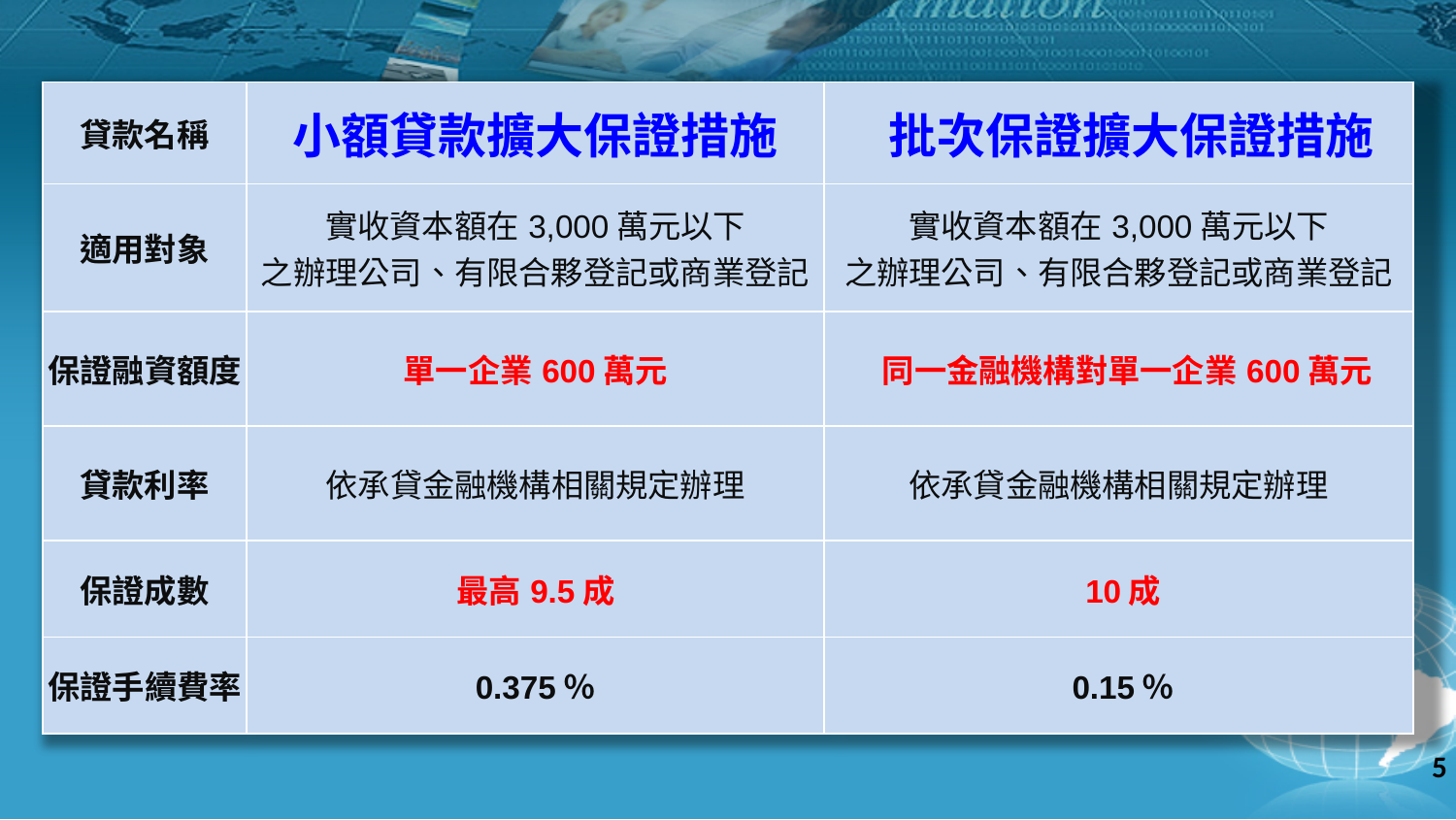

| 貸款名稱 | 小額貸款擴大保證措施 | 批次保證擴大保證措施 |
| --- | --- | --- |
| 適用對象 | 實收資本額在3,000萬元以下 之辦理公司、有限合夥登記或商業登記 | 實收資本額在3,000萬元以下 之辦理公司、有限合夥登記或商業登記 |
| 保證融資額度 | 單一企業600萬元 | 同一金融機構對單一企業600萬元 |
| 貸款利率 | 依承貸金融機構相關規定辦理 | 依承貸金融機構相關規定辦理 |
| 保證成數 | 最高9.5成 | 10成 |
| 保證手續費率 | 0.375％ | 0.15％ |
5